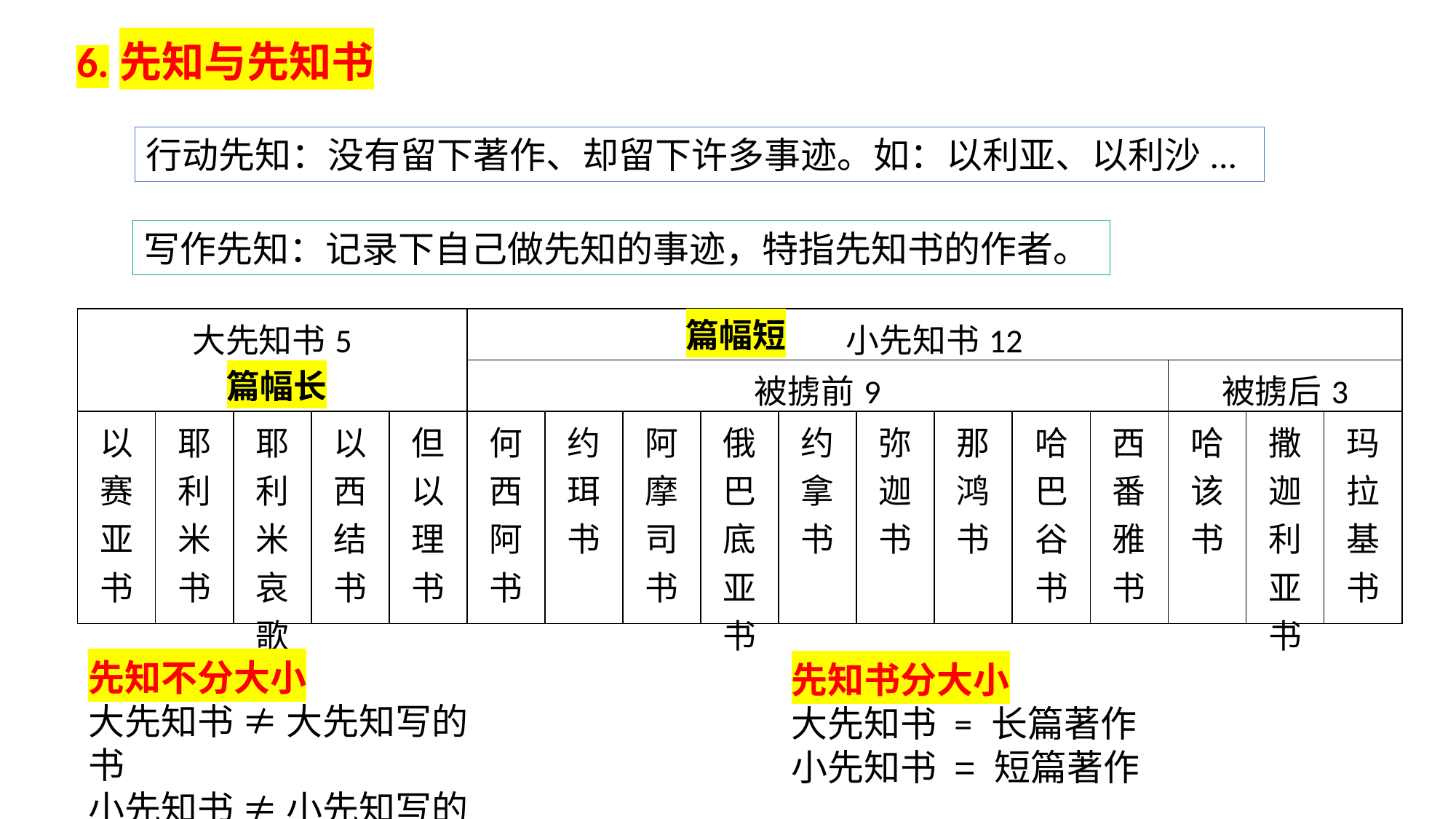

6.先知与先知书
行动先知：没有留下著作、却留下许多事迹。如：以利亚、以利沙...
写作先知：记录下自己做先知的事迹，特指先知书的作者。
| 大先知书5 |  |  |  |  | 小先知书12 |  |  |  |  |  |  |  |  |  |  |  |
| --- | --- | --- | --- | --- | --- | --- | --- | --- | --- | --- | --- | --- | --- | --- | --- | --- |
|  |  |  |  |  | 被掳前9 |  |  |  |  |  |  |  |  | 被掳后3 |  |  |
| 以赛亚书 | 耶利米书 | 耶利米哀歌 | 以西结书 | 但以理书 | 何西阿书 | 约珥书 | 阿摩司书 | 俄巴底亚书 | 约拿书 | 弥迦书 | 那鸿书 | 哈巴谷书 | 西番雅书 | 哈该书 | 撒迦利亚书 | 玛拉基书 |
篇幅短
篇幅长
先知不分大小
大先知书 ≠ 大先知写的书
小先知书 ≠ 小先知写的书
先知书分大小
大先知书 = 长篇著作
小先知书 = 短篇著作